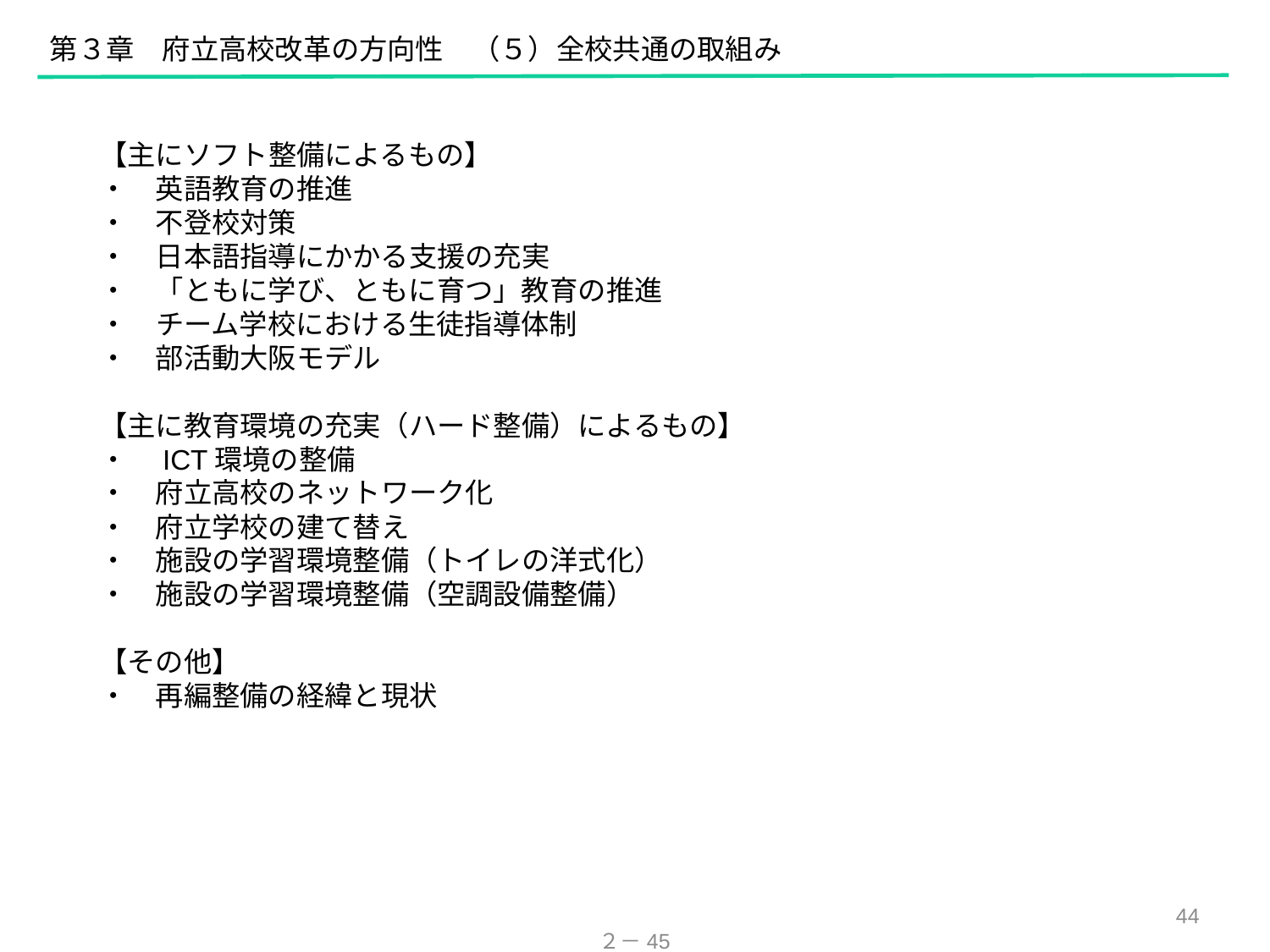

第３章　府立高校改革の方向性　（５）全校共通の取組み
【主にソフト整備によるもの】
・　英語教育の推進
・　不登校対策
・　日本語指導にかかる支援の充実
・　「ともに学び、ともに育つ」教育の推進
・　チーム学校における生徒指導体制
・　部活動大阪モデル

【主に教育環境の充実（ハード整備）によるもの】
・　ICT環境の整備
・　府立高校のネットワーク化
・　府立学校の建て替え
・　施設の学習環境整備（トイレの洋式化）
・　施設の学習環境整備（空調設備整備）

【その他】
・　再編整備の経緯と現状
44
２－45